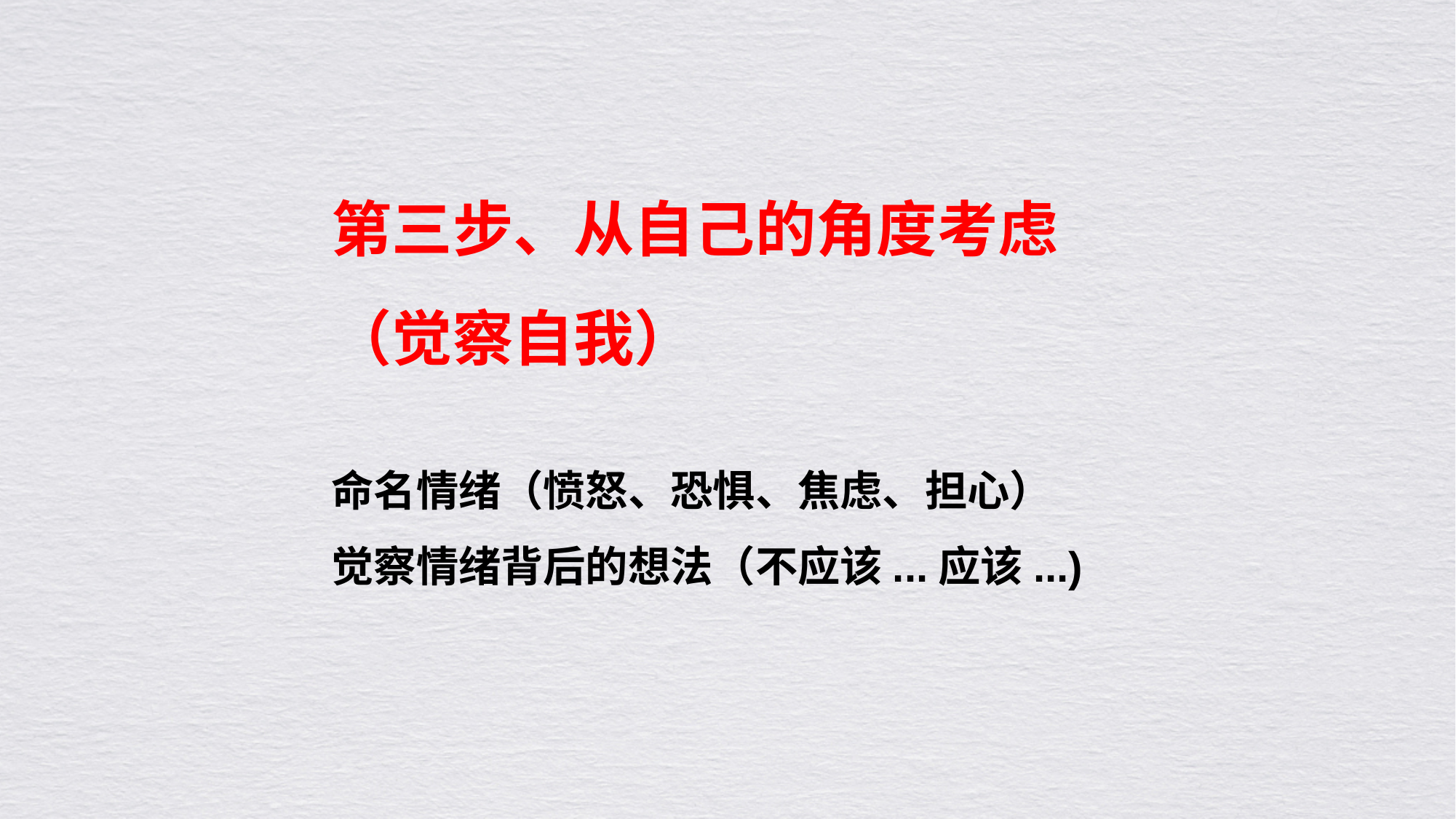

第三步、从自己的角度考虑（觉察自我）

命名情绪（愤怒、恐惧、焦虑、担心）
觉察情绪背后的想法（不应该...应该...)